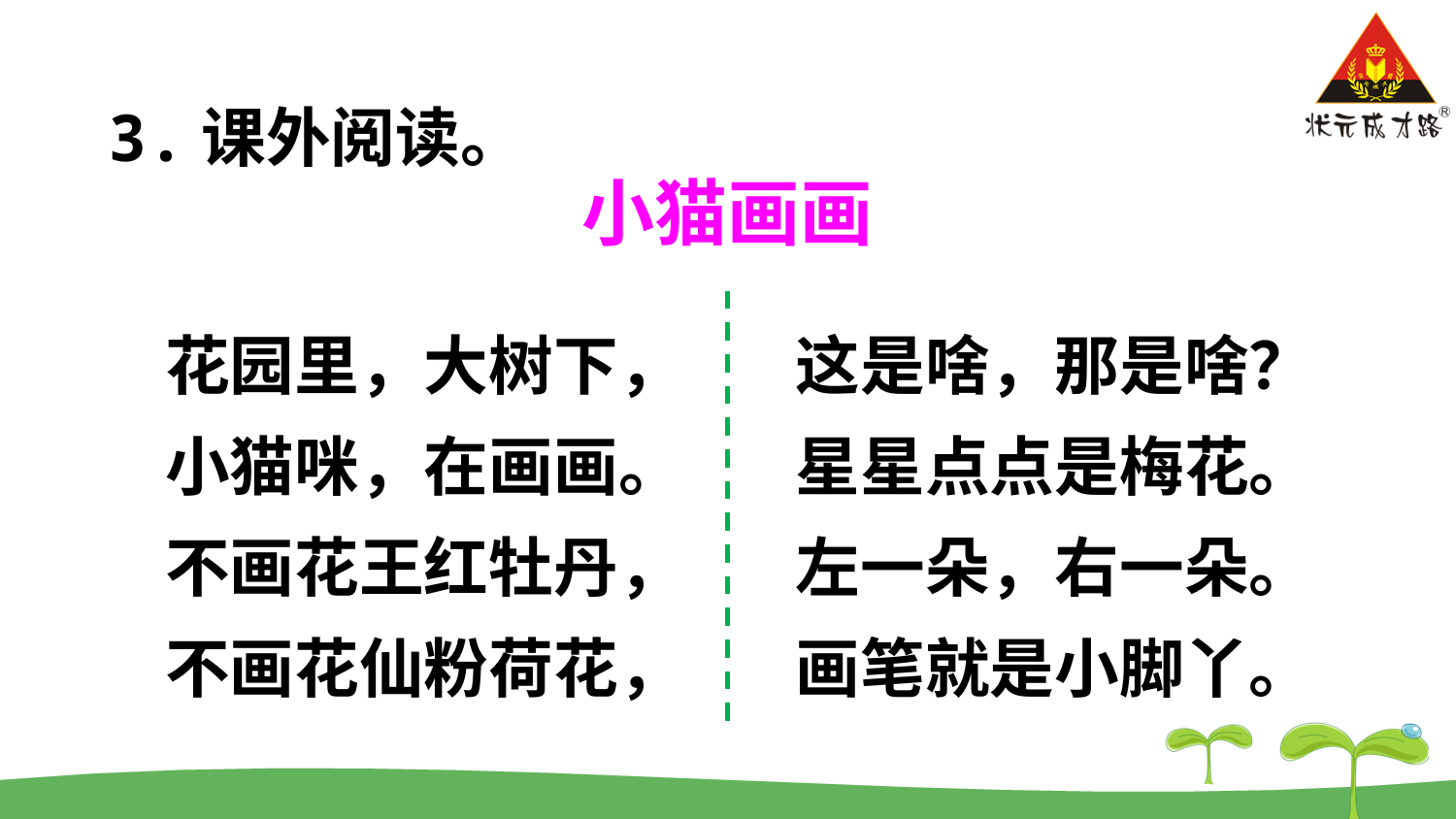

3.课外阅读。
小猫画画
花园里，大树下，
小猫咪，在画画。
不画花王红牡丹，
不画花仙粉荷花，
这是啥，那是啥？
星星点点是梅花。
左一朵，右一朵。
画笔就是小脚丫。